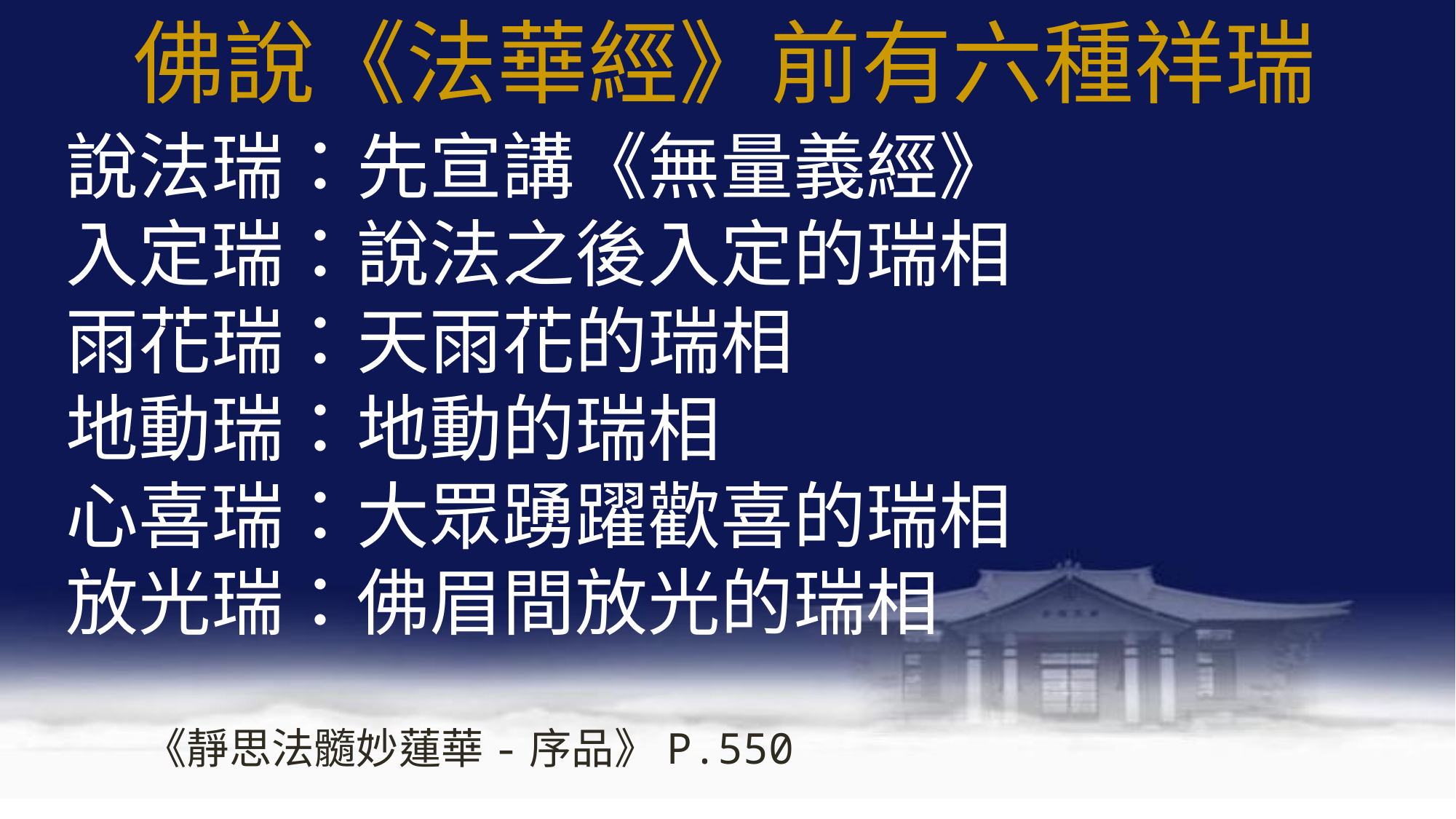

佛說《法華經》前有六種祥瑞
說法瑞：先宣講《無量義經》
入定瑞：說法之後入定的瑞相
雨花瑞：天雨花的瑞相
地動瑞：地動的瑞相
心喜瑞：大眾踴躍歡喜的瑞相
放光瑞：佛眉間放光的瑞相
《靜思法髓妙蓮華-序品》P.550